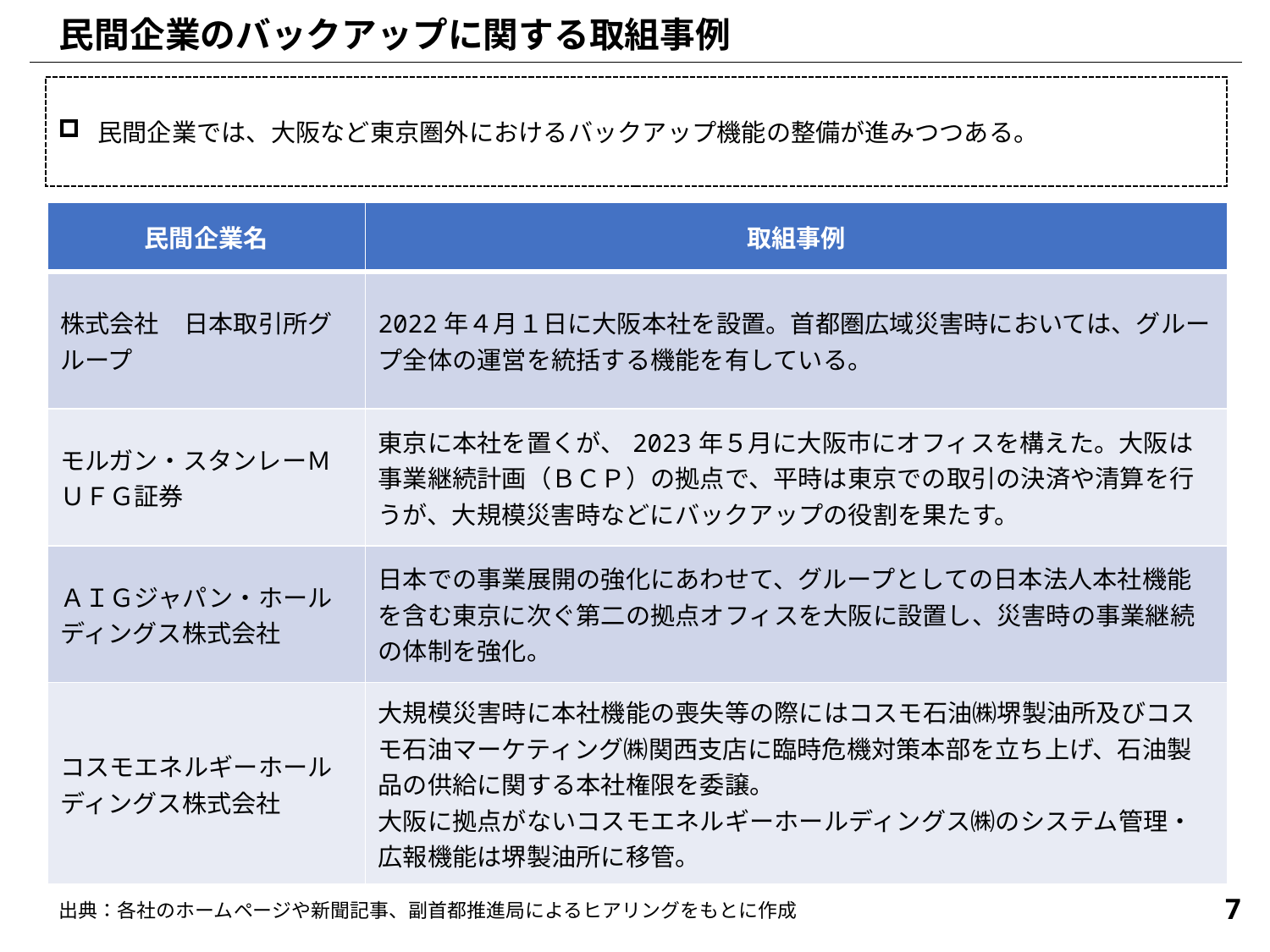

民間企業のバックアップに関する取組事例
民間企業では、大阪など東京圏外におけるバックアップ機能の整備が進みつつある。
| 民間企業名 | 取組事例 |
| --- | --- |
| 株式会社　日本取引所グループ | 2022年４月１日に大阪本社を設置。首都圏広域災害時においては、グループ全体の運営を統括する機能を有している。 |
| モルガン・スタンレーＭＵＦＧ証券 | 東京に本社を置くが、2023年５月に大阪市にオフィスを構えた。大阪は事業継続計画（ＢＣＰ）の拠点で、平時は東京での取引の決済や清算を行うが、大規模災害時などにバックアップの役割を果たす。 |
| ＡＩＧジャパン・ホールディングス株式会社 | 日本での事業展開の強化にあわせて、グループとしての日本法人本社機能を含む東京に次ぐ第二の拠点オフィスを大阪に設置し、災害時の事業継続の体制を強化。 |
| コスモエネルギーホールディングス株式会社 | 大規模災害時に本社機能の喪失等の際にはコスモ石油㈱堺製油所及びコスモ石油マーケティング㈱関西支店に臨時危機対策本部を立ち上げ、石油製品の供給に関する本社権限を委譲。 大阪に拠点がないコスモエネルギーホールディングス㈱のシステム管理・広報機能は堺製油所に移管。 |
7
出典：各社のホームページや新聞記事、副首都推進局によるヒアリングをもとに作成